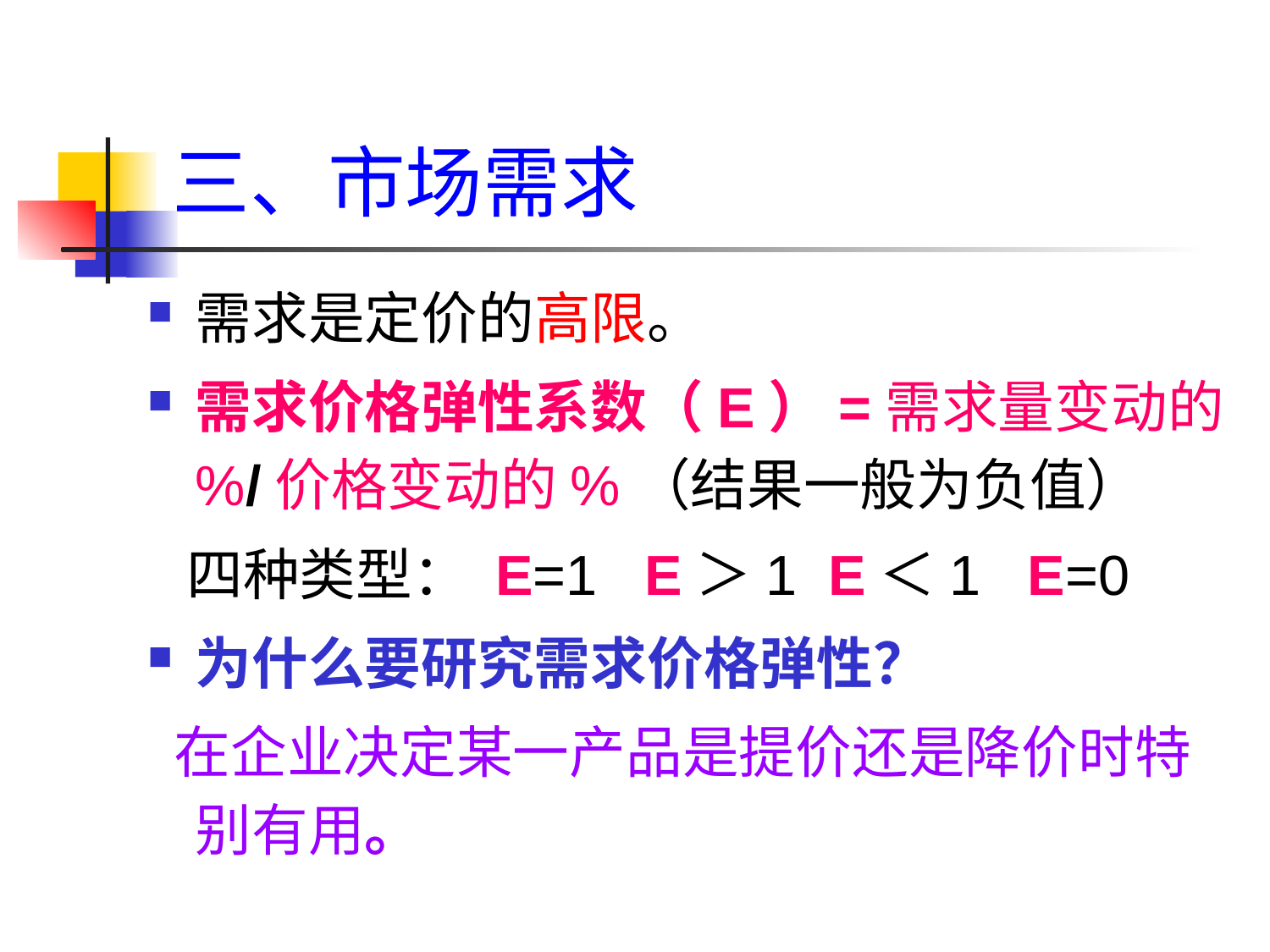

# 三、市场需求
需求是定价的高限。
需求价格弹性系数（E）=需求量变动的%/价格变动的%（结果一般为负值）
  四种类型： E=1   E＞1  E＜1   E=0
为什么要研究需求价格弹性？
 在企业决定某一产品是提价还是降价时特别有用。
8